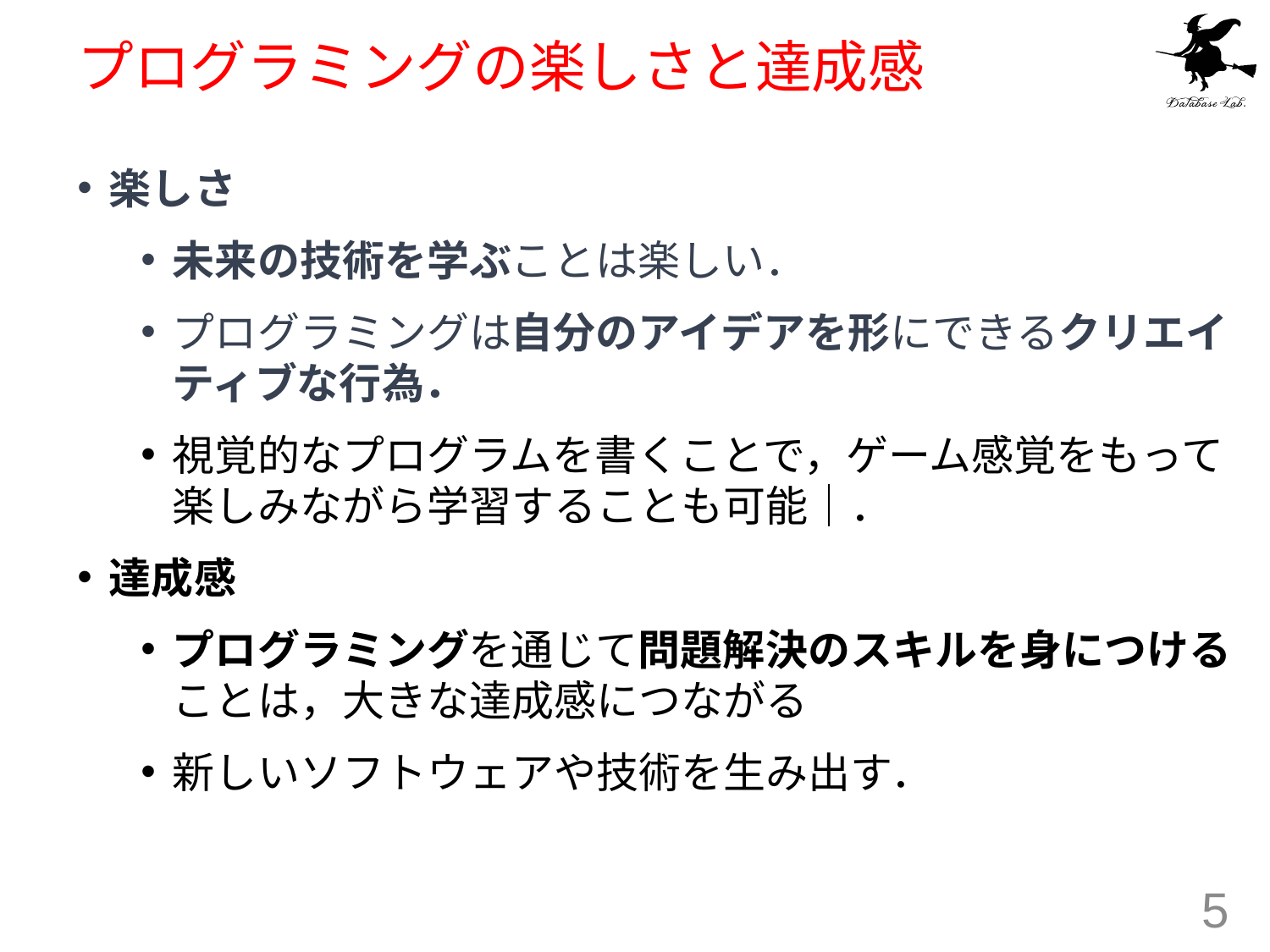

# プログラミングの楽しさと達成感
楽しさ
未来の技術を学ぶことは楽しい．
プログラミングは自分のアイデアを形にできるクリエイティブな行為．
視覚的なプログラムを書くことで，ゲーム感覚をもって楽しみながら学習することも可能｜．
達成感
プログラミングを通じて問題解決のスキルを身につけることは，大きな達成感につながる
新しいソフトウェアや技術を生み出す．

5